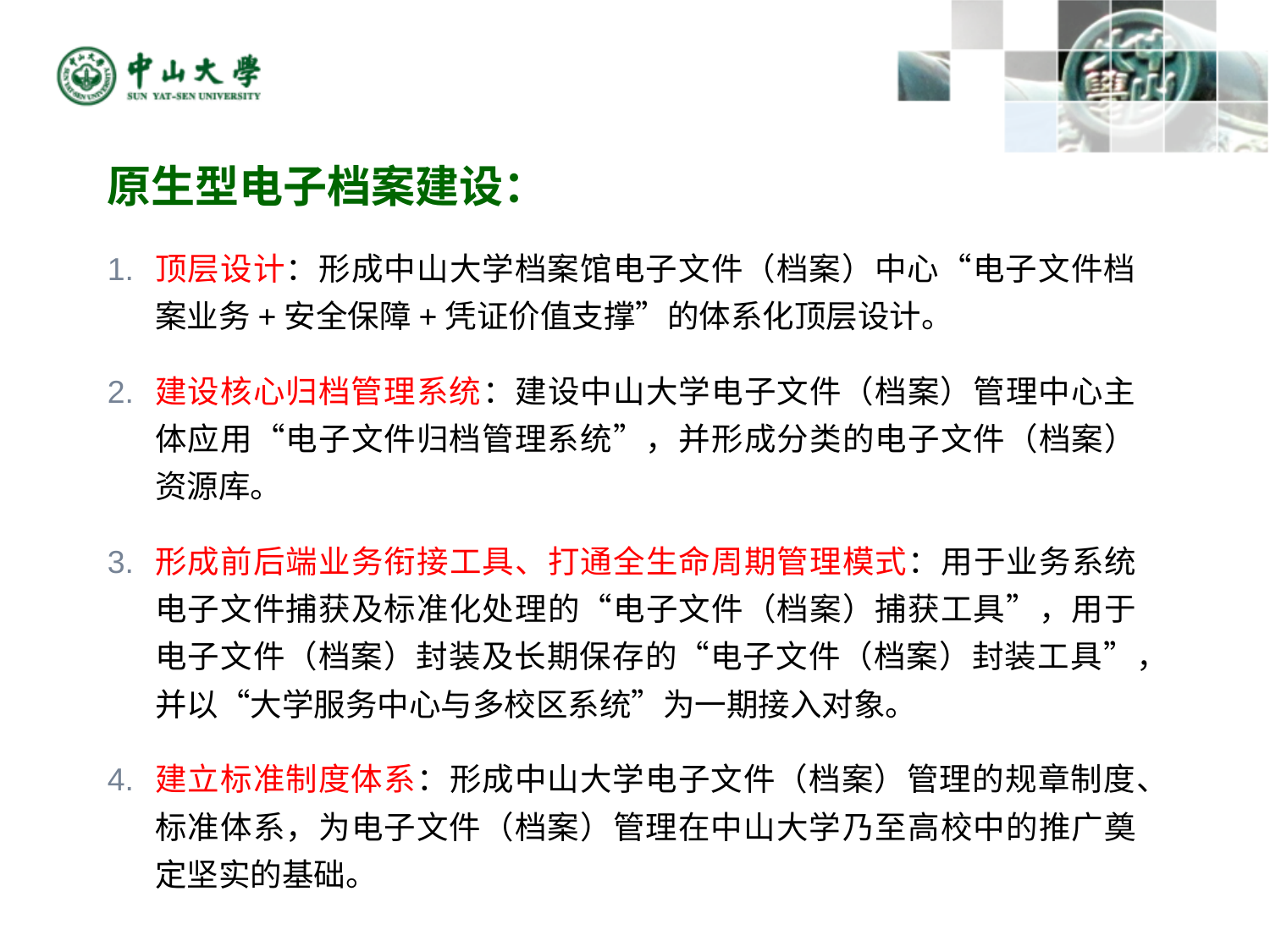

原生型电子档案建设：
顶层设计：形成中山大学档案馆电子文件（档案）中心“电子文件档案业务+安全保障+凭证价值支撑”的体系化顶层设计。
建设核心归档管理系统：建设中山大学电子文件（档案）管理中心主体应用“电子文件归档管理系统”，并形成分类的电子文件（档案）资源库。
形成前后端业务衔接工具、打通全生命周期管理模式：用于业务系统电子文件捕获及标准化处理的“电子文件（档案）捕获工具”，用于电子文件（档案）封装及长期保存的“电子文件（档案）封装工具”，并以“大学服务中心与多校区系统”为一期接入对象。
建立标准制度体系：形成中山大学电子文件（档案）管理的规章制度、标准体系，为电子文件（档案）管理在中山大学乃至高校中的推广奠定坚实的基础。
44